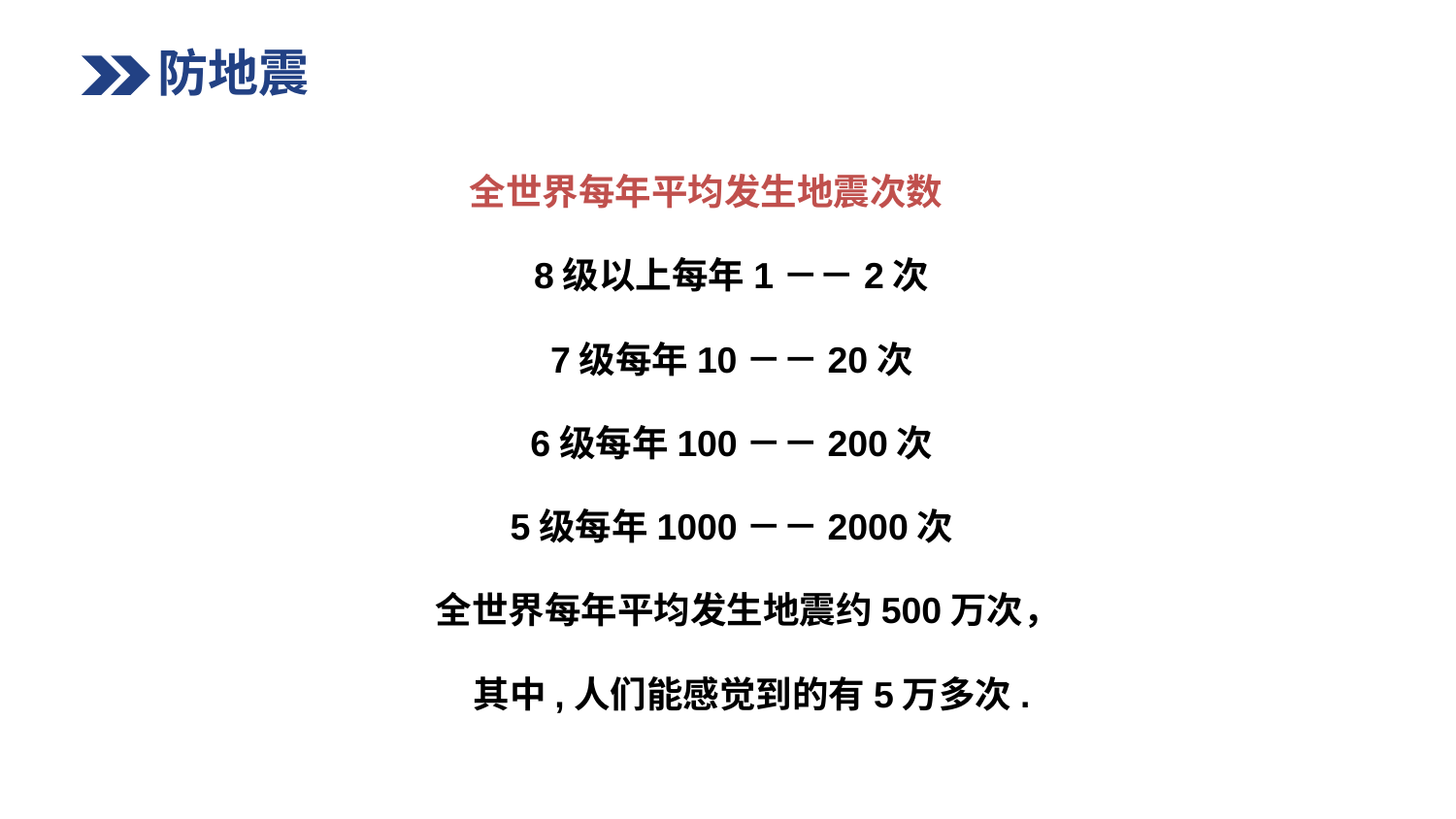

防地震

全世界每年平均发生地震次数
     8级以上每年1－－2次
     7级每年10－－20次
     6级每年100－－200次
     5级每年1000－－2000次
         全世界每年平均发生地震约500万次，
          其中,人们能感觉到的有5万多次.